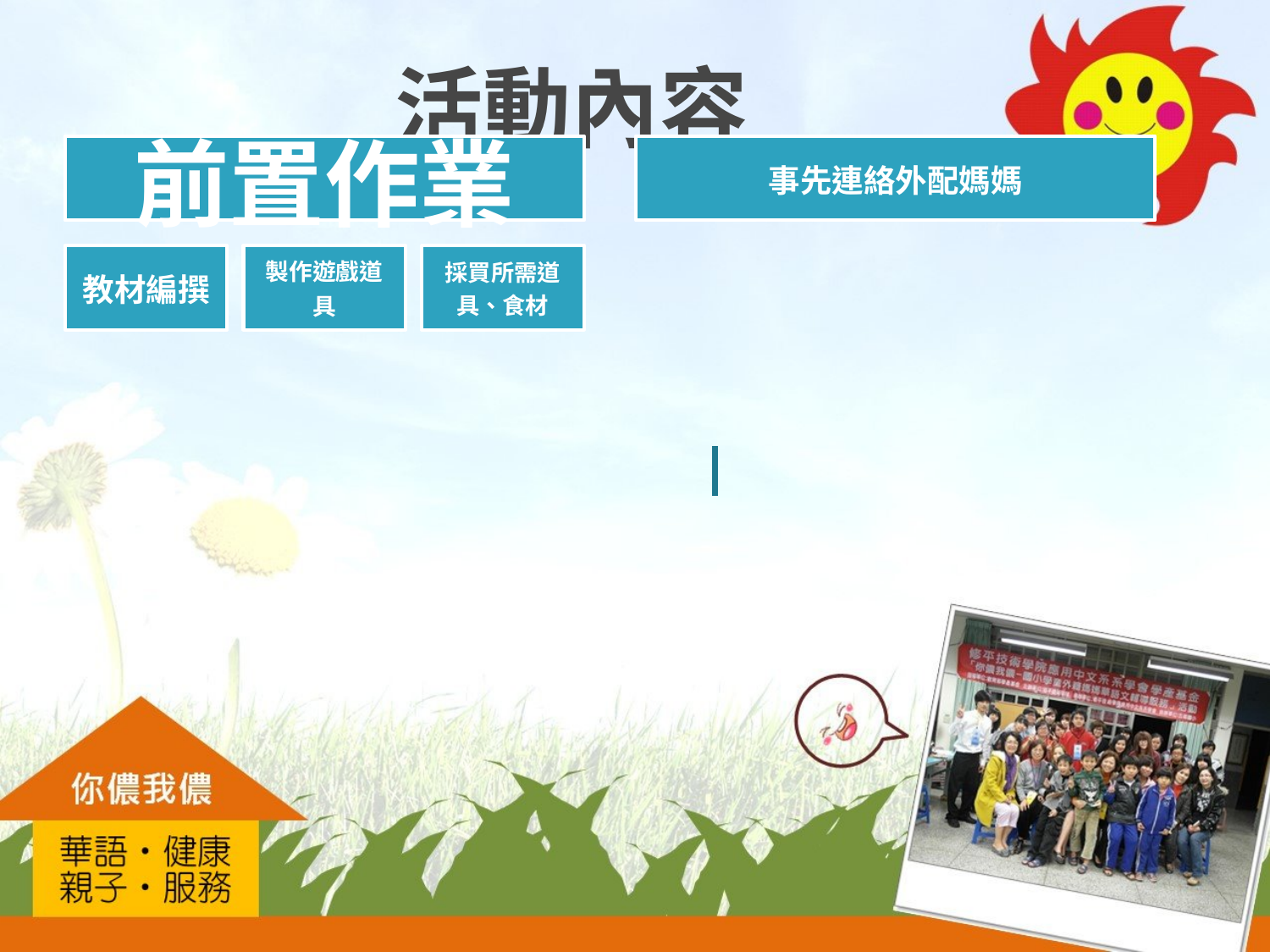

# 活動內容
前置作業
教材編撰
製作遊戲道具
採買所需道具、食材
事先連絡外配媽媽